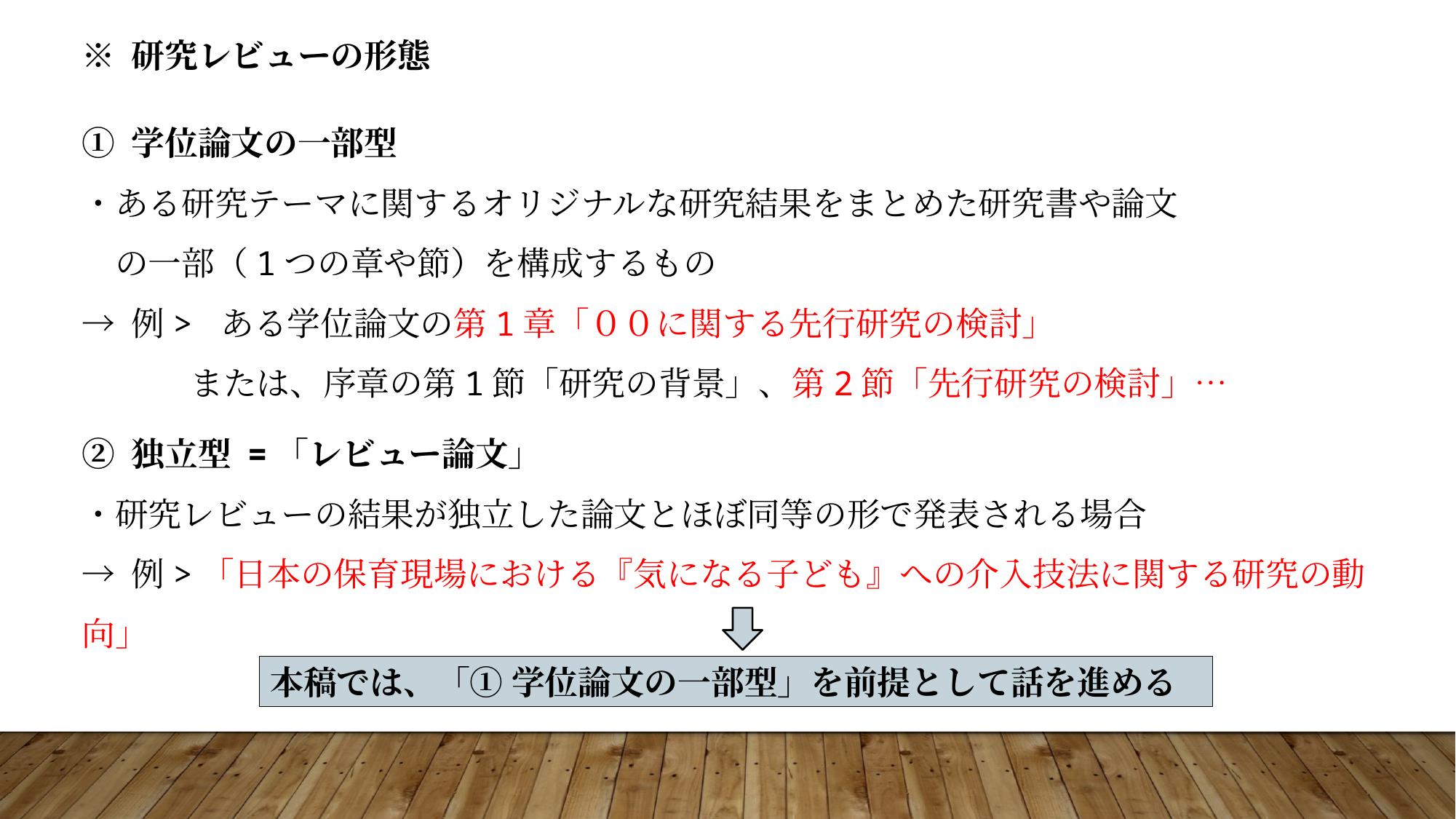

※ 研究レビューの形態
① 学位論文の一部型
・ある研究テーマに関するオリジナルな研究結果をまとめた研究書や論文
　の一部（1つの章や節）を構成するもの
→ 例> ある学位論文の第1章「００に関する先行研究の検討」
　　　 または、序章の第1節「研究の背景」、第2節「先行研究の検討」…

② 独立型 =「レビュー論文」
・研究レビューの結果が独立した論文とほぼ同等の形で発表される場合
→ 例>「日本の保育現場における『気になる子ども』への介入技法に関する研究の動向」

本稿では、「① 学位論文の一部型」を前提として話を進める